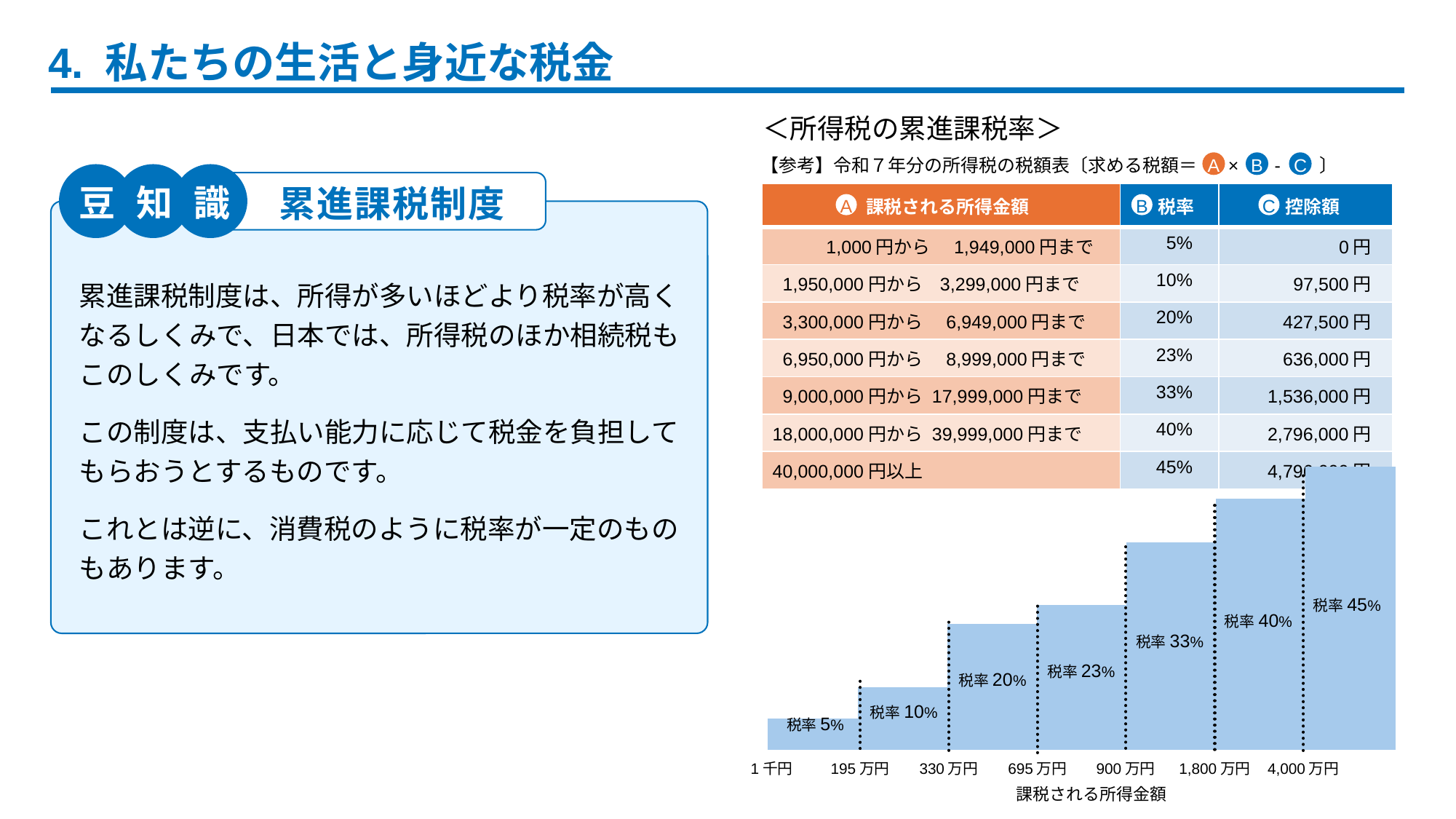

4. 私たちの生活と身近な税金
＜所得税の累進課税率＞
【参考】令和７年分の所得税の税額表〔求める税額＝ 　 × 　 -
〕
A
B
C

豆
知
識
累進課税制度
| 課税される所得金額 | 税率 | 控除額 |
| --- | --- | --- |
| 1,000円から　1,949,000円まで | 5% | 0円 |
| 1,950,000円から 3,299,000円まで | 10% | 97,500円 |
| 3,300,000円から　6,949,000円まで | 20% | 427,500円 |
| 6,950,000円から　8,999,000円まで | 23% | 636,000円 |
| 9,000,000円から 17,999,000円まで | 33% | 1,536,000円 |
| 18,000,000円から 39,999,000円まで | 40% | 2,796,000円 |
| 40,000,000円以上 | 45% | 4,796,000円 |
A
B
C

累進課税制度は、所得が多いほどより税率が高くなるしくみで、日本では、所得税のほか相続税もこのしくみです。
この制度は、支払い能力に応じて税金を負担してもらおうとするものです。
これとは逆に、消費税のように税率が一定のものもあります。

### Chart

| Category | 税率 |
|---|---|
| ステージ１ | 5.0 |
| ステージ２ | 10.0 |
| ステージ３ | 20.0 |
| ステージ４ | 23.0 |
| ステージ５ | 33.0 |
| ステージ６ | 40.0 |
| ステージ７ | 45.0 |
税率45%
税率40%
税率33%
税率23%
税率20%
税率10%
税率5%
1千円
195万円
900万円
4,000万円
695万円
330万円
1,800万円
課税される所得金額